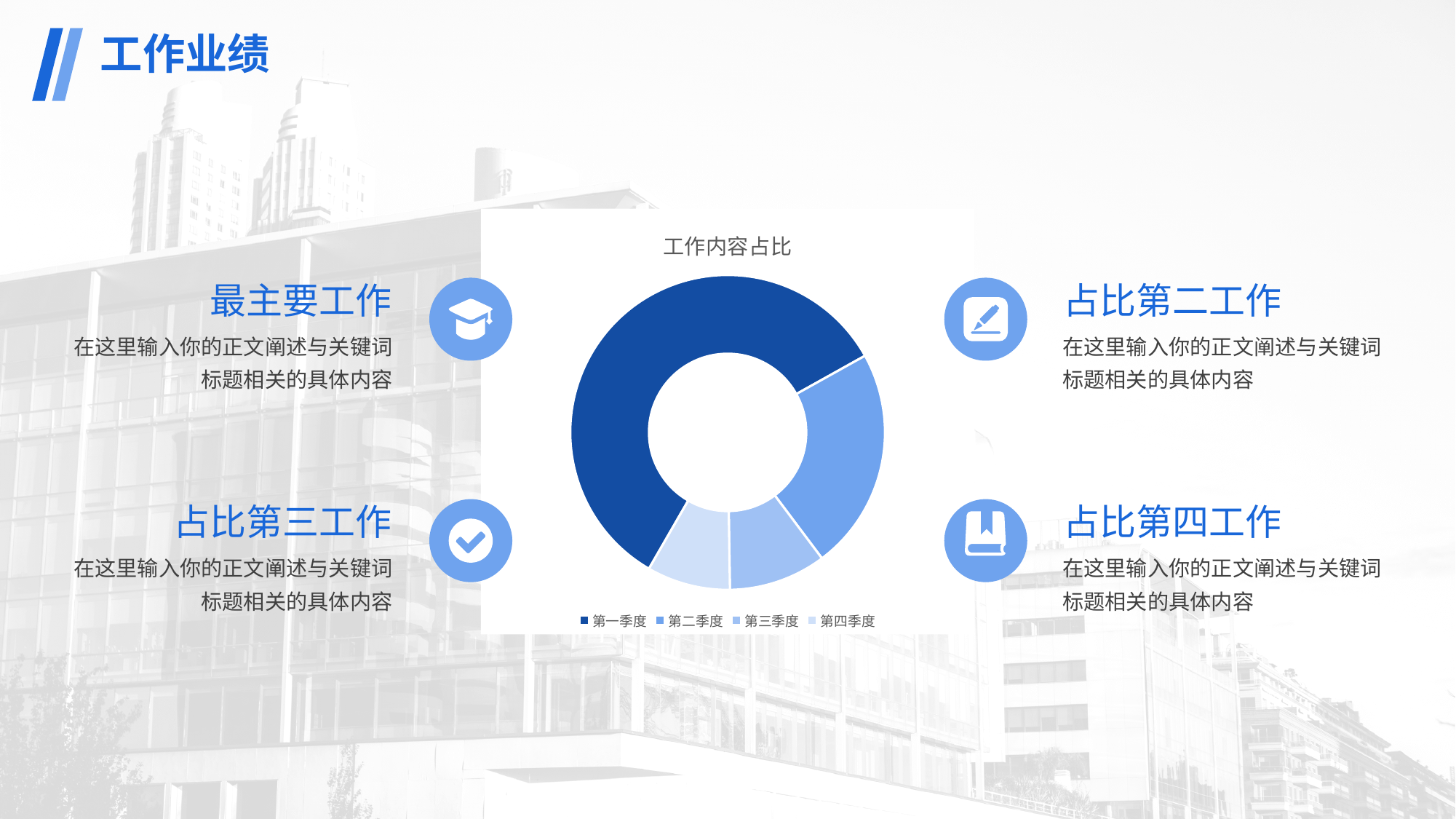

工作业绩

### Chart: 工作内容占比

| Category | 销售额 |
|---|---|
| 第一季度 | 8.2 |
| 第二季度 | 3.2 |
| 第三季度 | 1.4 |
| 第四季度 | 1.2 |
最主要工作

占比第二工作

在这里输入你的正文阐述与关键词标题相关的具体内容
在这里输入你的正文阐述与关键词标题相关的具体内容
占比第三工作

占比第四工作

在这里输入你的正文阐述与关键词标题相关的具体内容
在这里输入你的正文阐述与关键词标题相关的具体内容